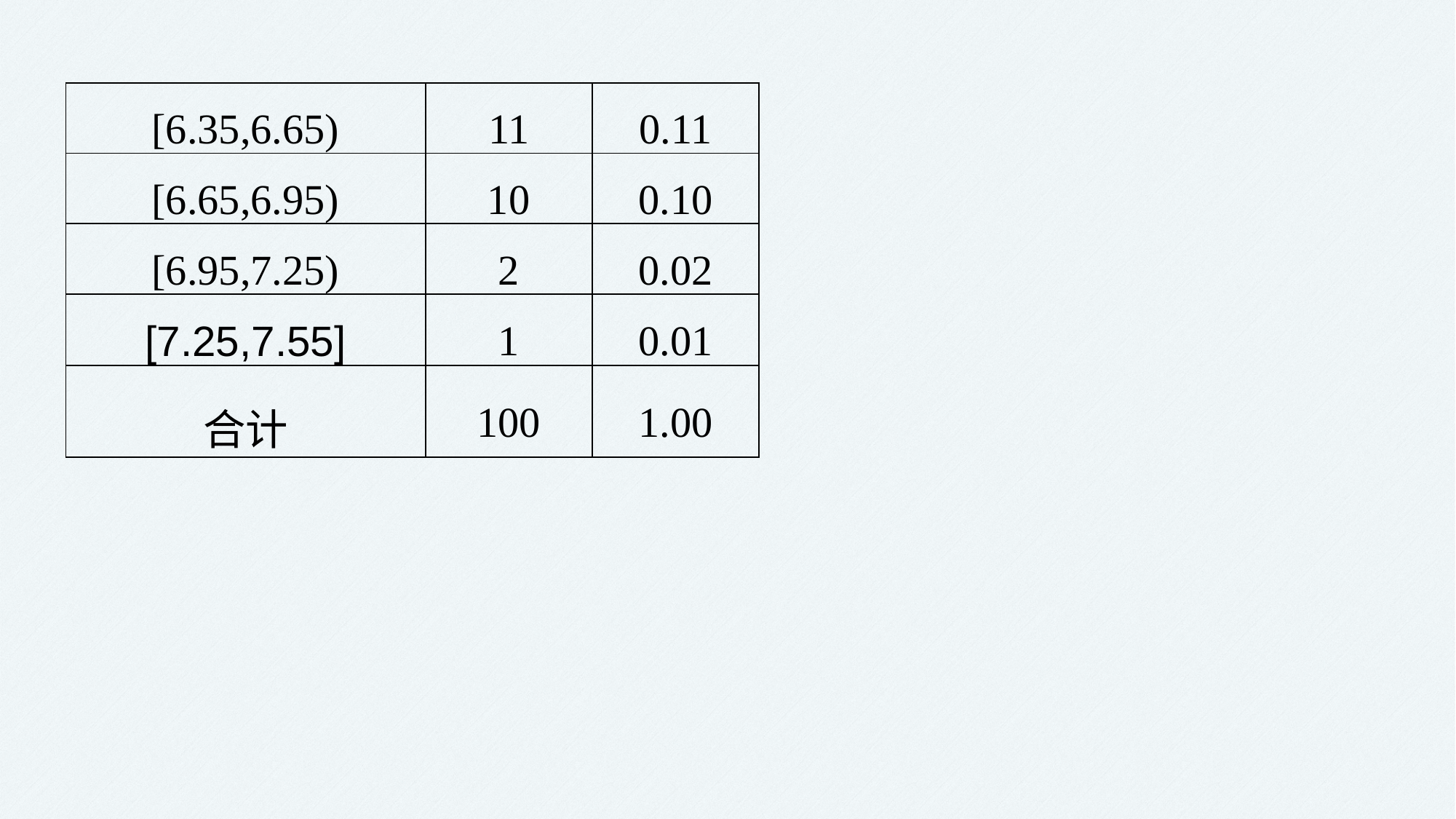

| [6.35,6.65) | 11 | 0.11 |
| --- | --- | --- |
| [6.65,6.95) | 10 | 0.10 |
| [6.95,7.25) | 2 | 0.02 |
| [7.25,7.55] | 1 | 0.01 |
| 合计 | 100 | 1.00 |